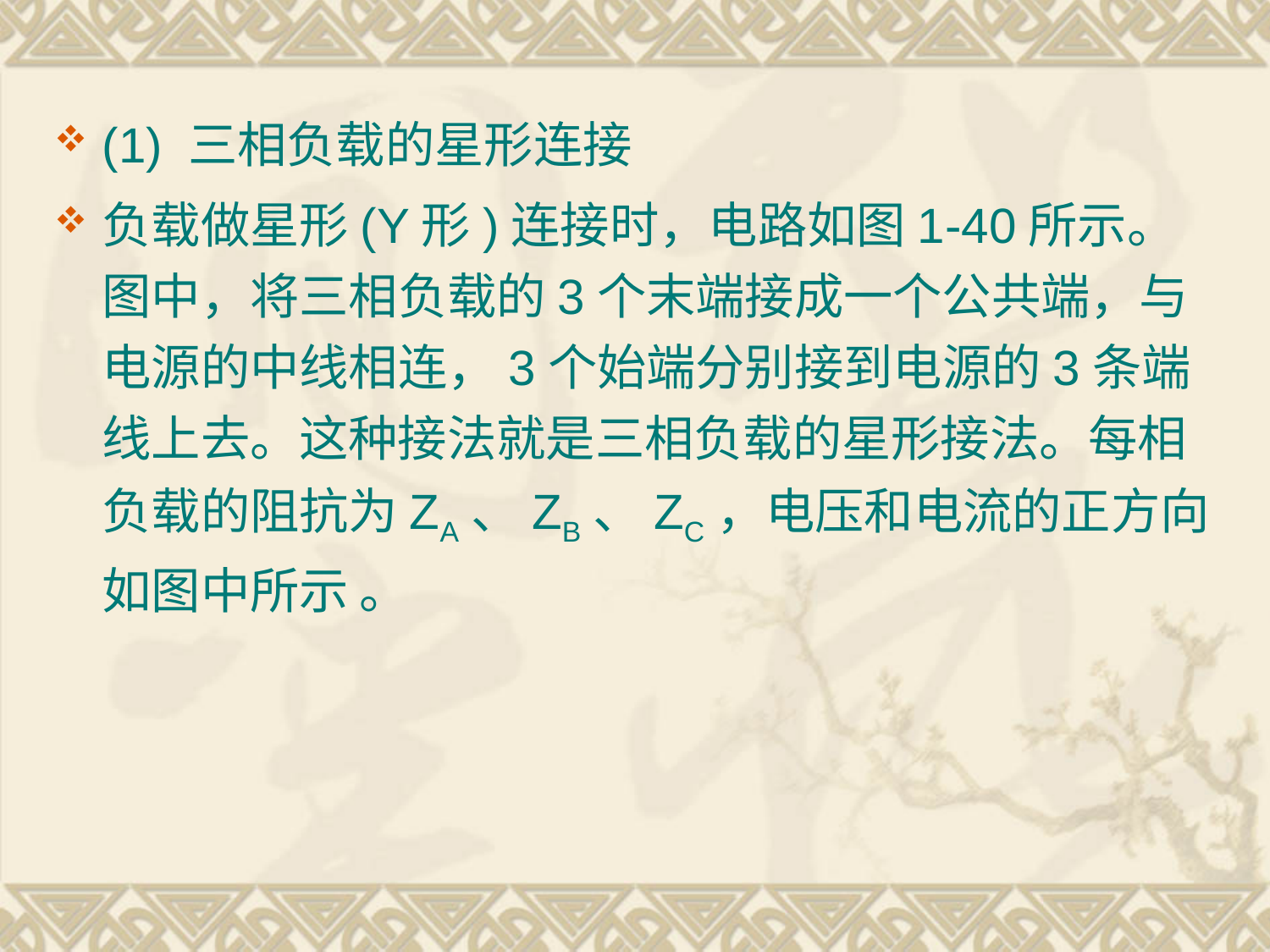

(1) 三相负载的星形连接
负载做星形(Y形)连接时，电路如图1-40所示。图中，将三相负载的3个末端接成一个公共端，与电源的中线相连，3个始端分别接到电源的3条端线上去。这种接法就是三相负载的星形接法。每相负载的阻抗为ZA、ZB、ZC，电压和电流的正方向如图中所示 。